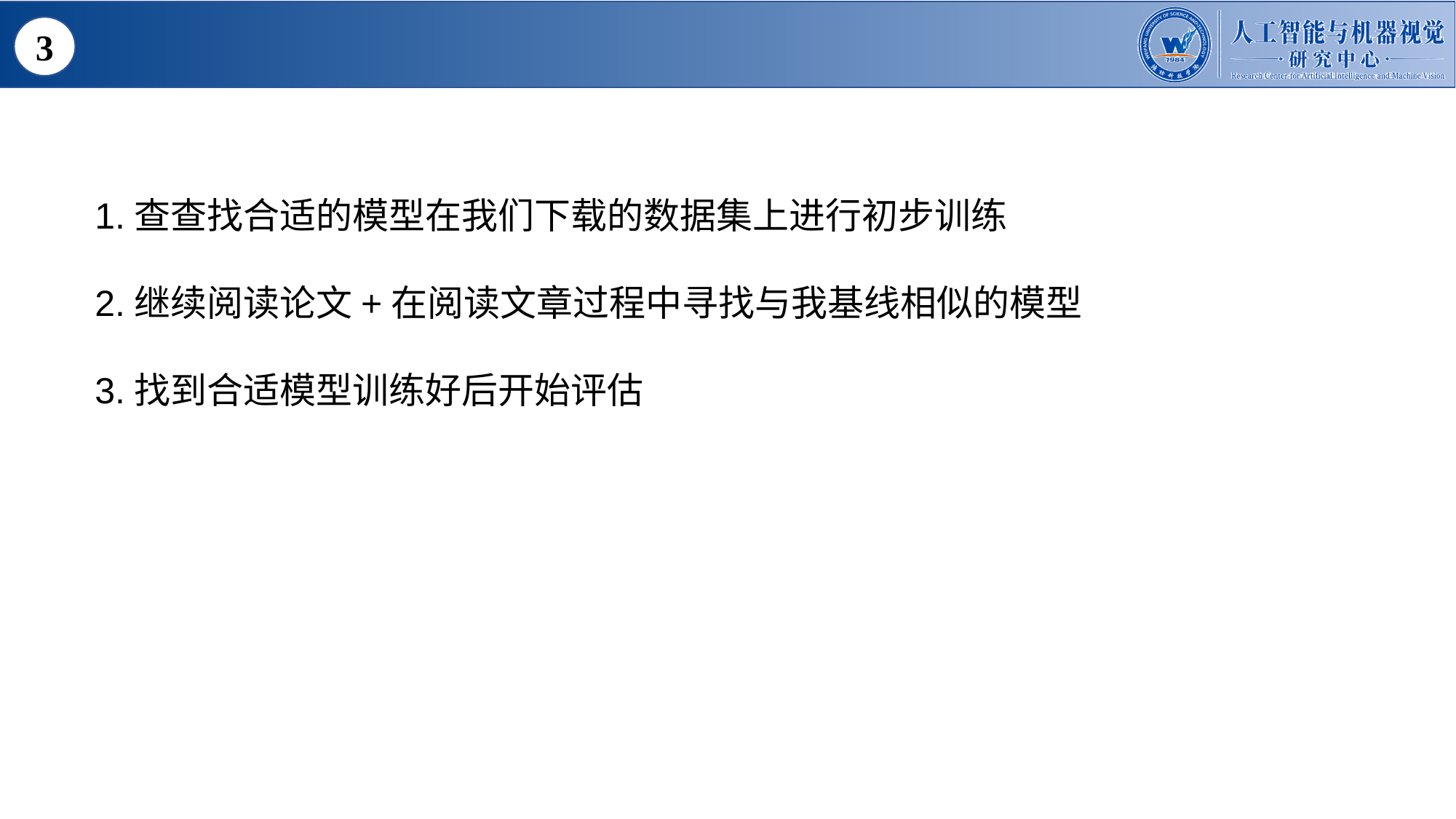

3
1.查查找合适的模型在我们下载的数据集上进行初步训练

2.继续阅读论文+在阅读文章过程中寻找与我基线相似的模型

3.找到合适模型训练好后开始评估
22
Your Title